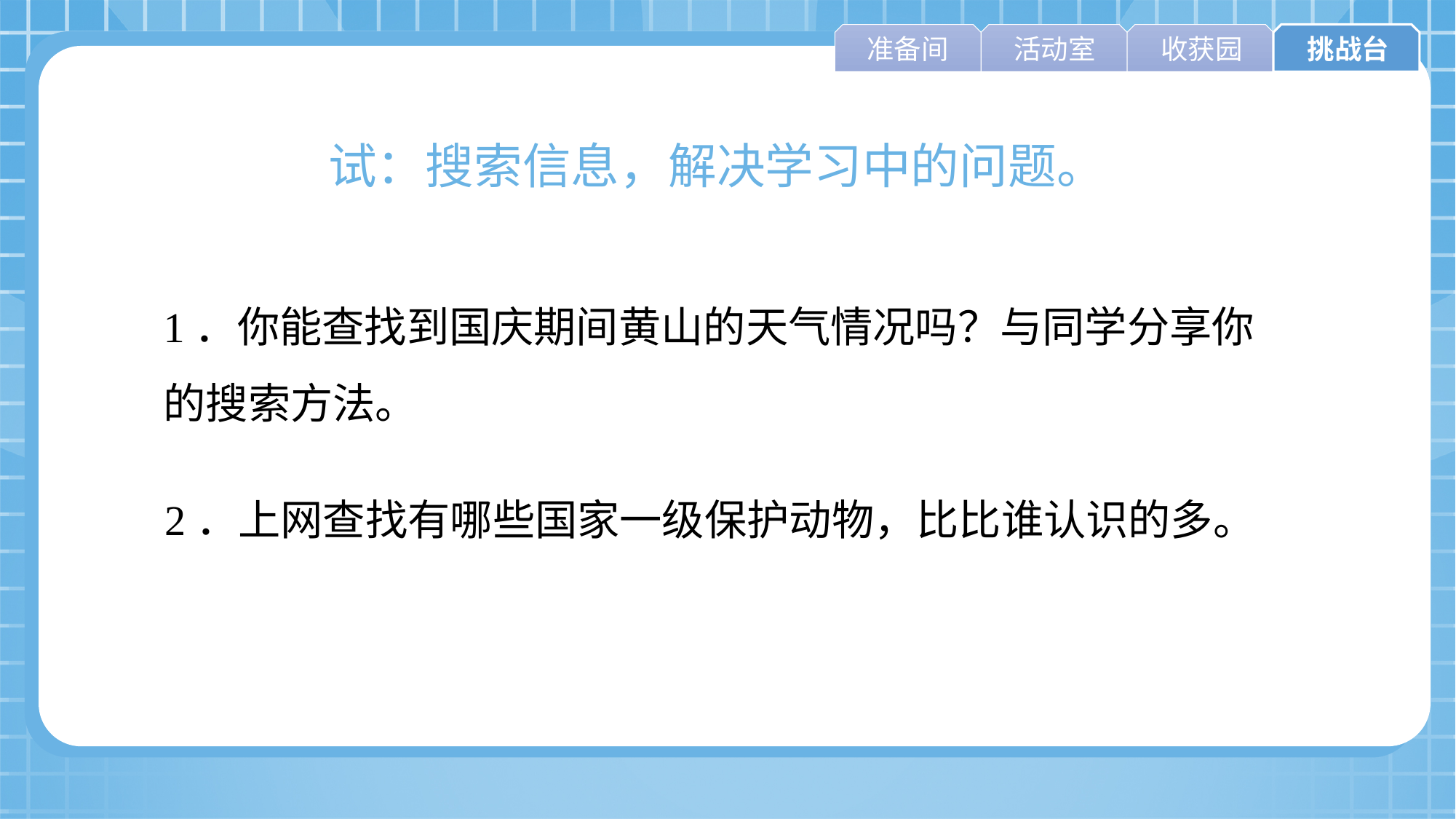

准备间
活动室
收获园
挑战台
试：搜索信息，解决学习中的问题。
1．你能查找到国庆期间黄山的天气情况吗？与同学分享你的搜索方法。

2．上网查找有哪些国家一级保护动物，比比谁认识的多。